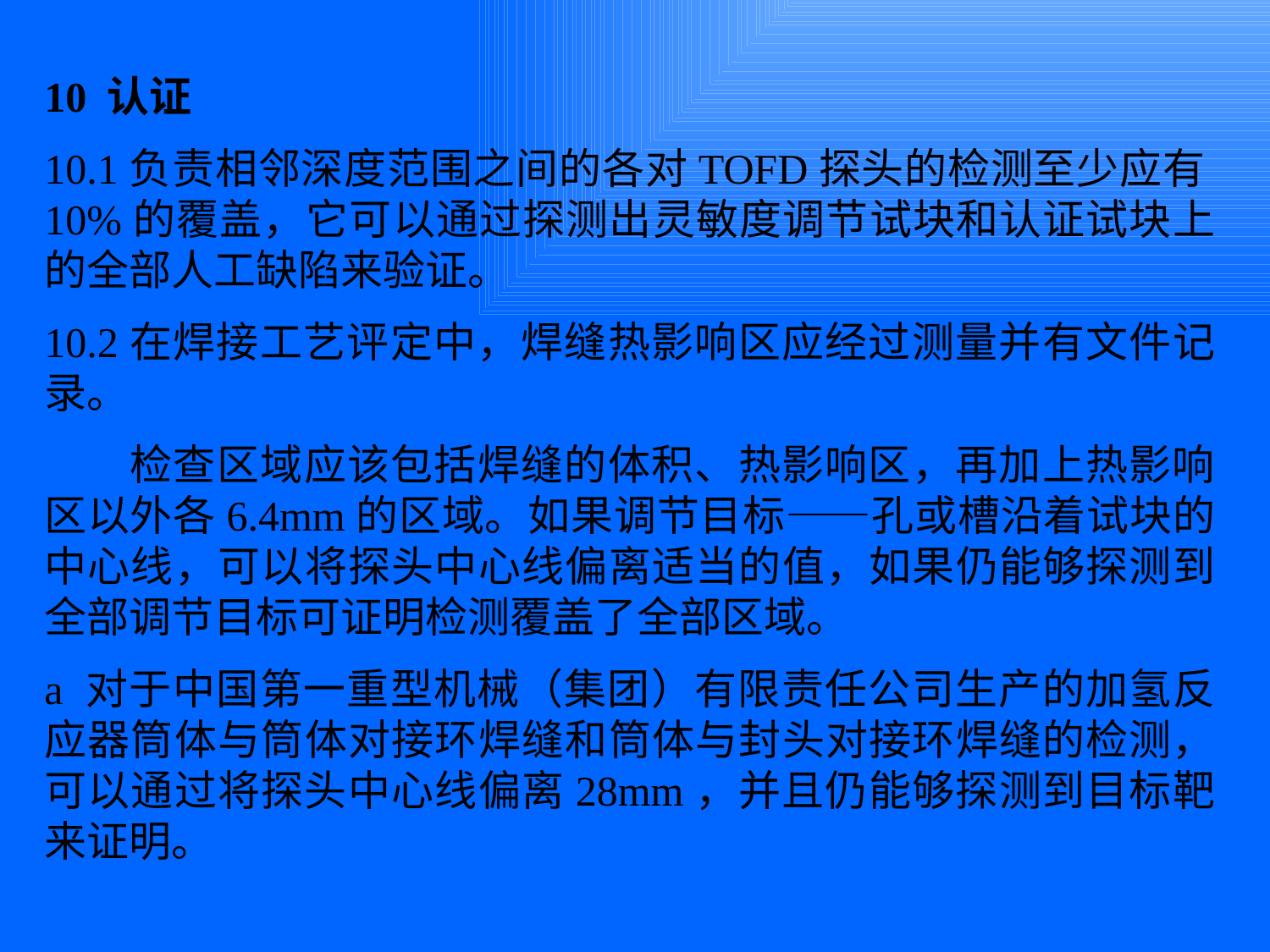

10 认证
10.1负责相邻深度范围之间的各对TOFD探头的检测至少应有10%的覆盖，它可以通过探测出灵敏度调节试块和认证试块上的全部人工缺陷来验证。
10.2在焊接工艺评定中，焊缝热影响区应经过测量并有文件记录。
       检查区域应该包括焊缝的体积、热影响区，再加上热影响区以外各6.4mm的区域。如果调节目标——孔或槽沿着试块的中心线，可以将探头中心线偏离适当的值，如果仍能够探测到全部调节目标可证明检测覆盖了全部区域。
a 对于中国第一重型机械（集团）有限责任公司生产的加氢反应器筒体与筒体对接环焊缝和筒体与封头对接环焊缝的检测，可以通过将探头中心线偏离28mm，并且仍能够探测到目标靶来证明。